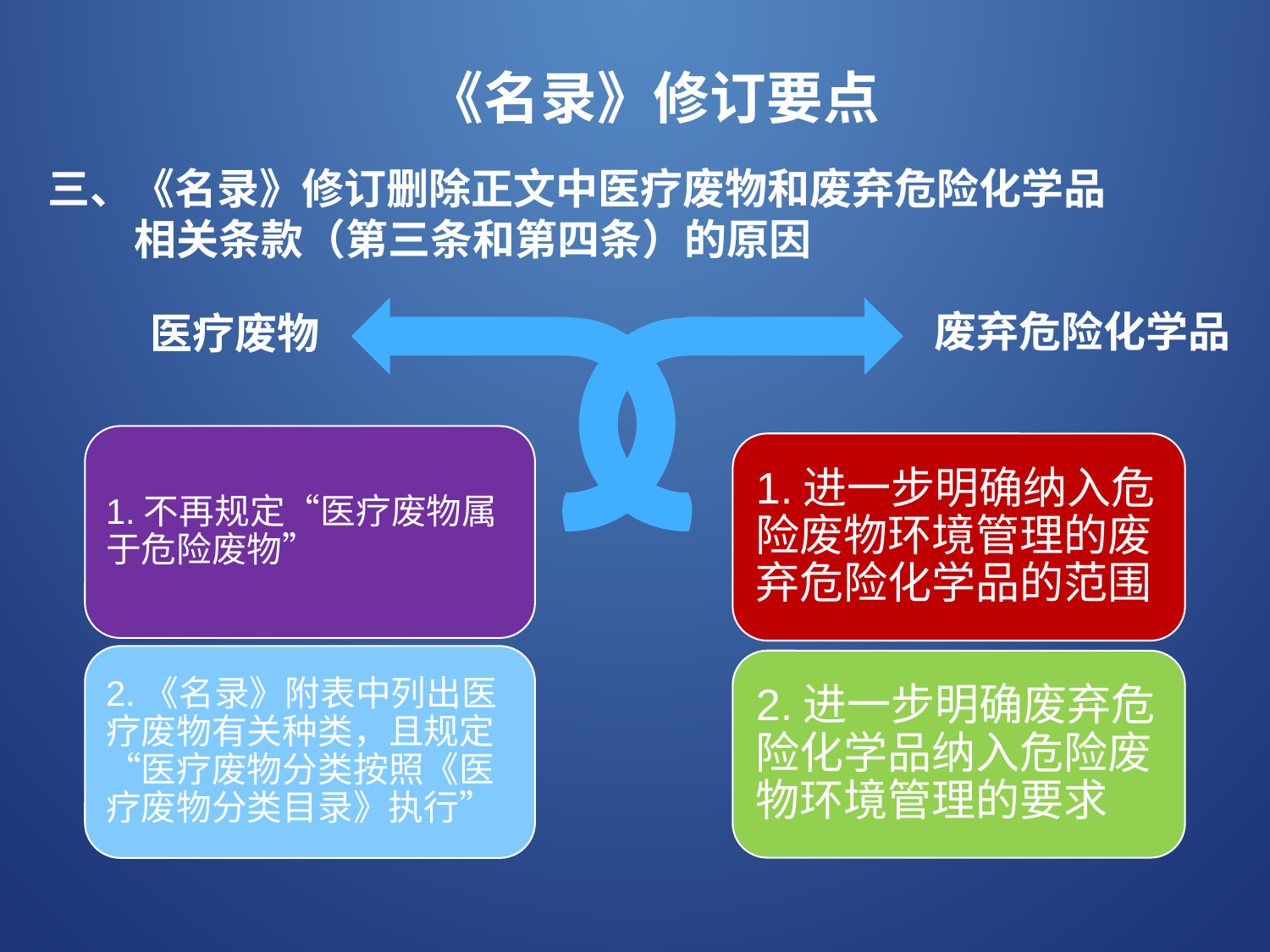

《名录》修订要点
三、《名录》修订删除正文中医疗废物和废弃危险化学品
        相关条款（第三条和第四条）的原因
废弃危险化学品
医疗废物

1.进一步明确纳入危险废物环境管理的废弃危险化学品的范围
2.进一步明确废弃危险化学品纳入危险废物环境管理的要求
1.不再规定“医疗废物属于危险废物”
2.《名录》附表中列出医疗废物有关种类，且规定“医疗废物分类按照《医疗废物分类目录》执行”